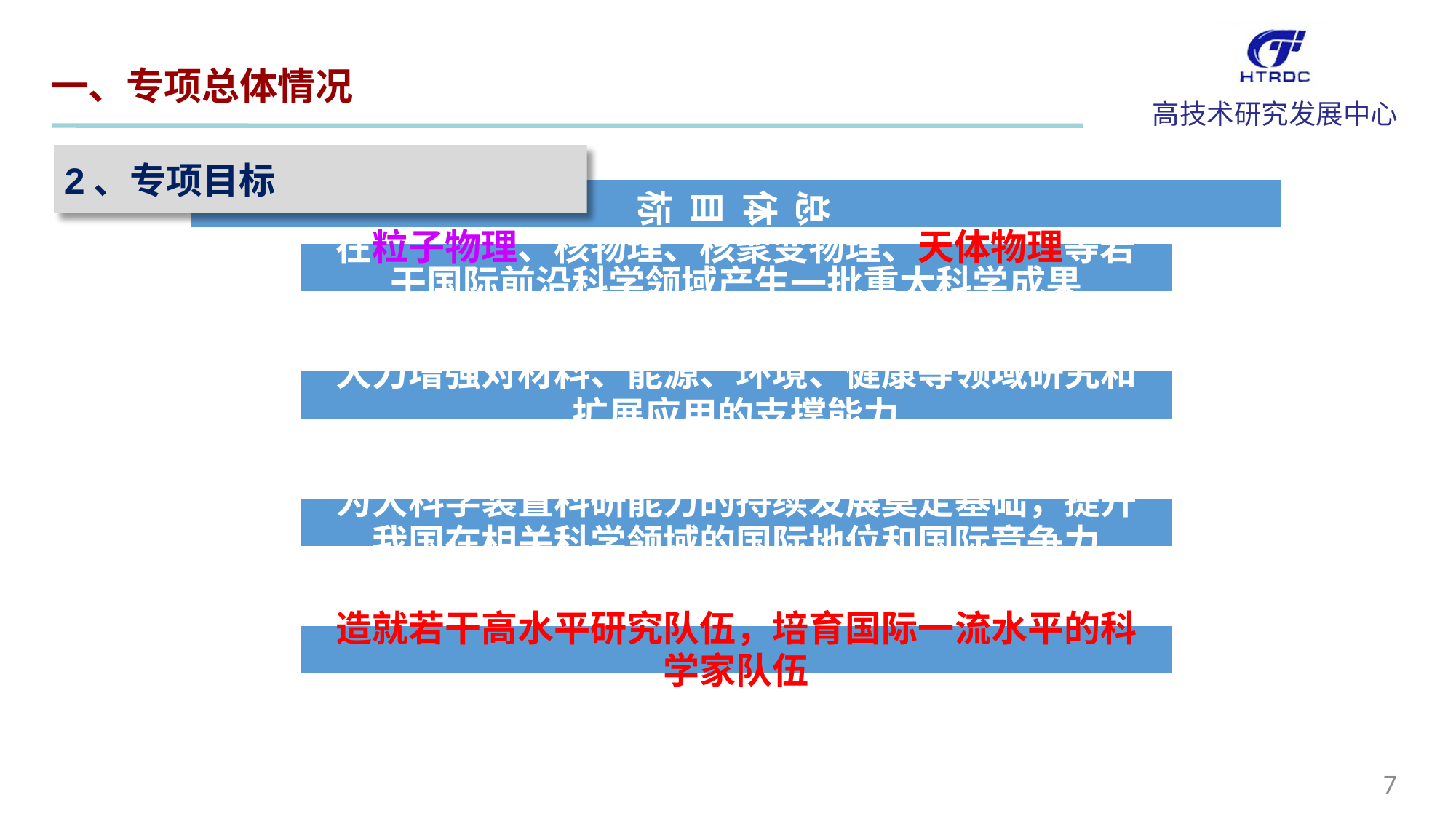

一、专项总体情况
2、专项目标
总
体
目
标
在粒子物理、核物理、核聚变物理、天体物理等若干国际前沿科学领域产生一批重大科学成果
大力增强对材料、能源、环境、健康等领域研究和扩展应用的支撑能力
为大科学装置科研能力的持续发展奠定基础，提升我国在相关科学领域的国际地位和国际竞争力
造就若干高水平研究队伍，培育国际一流水平的科学家队伍